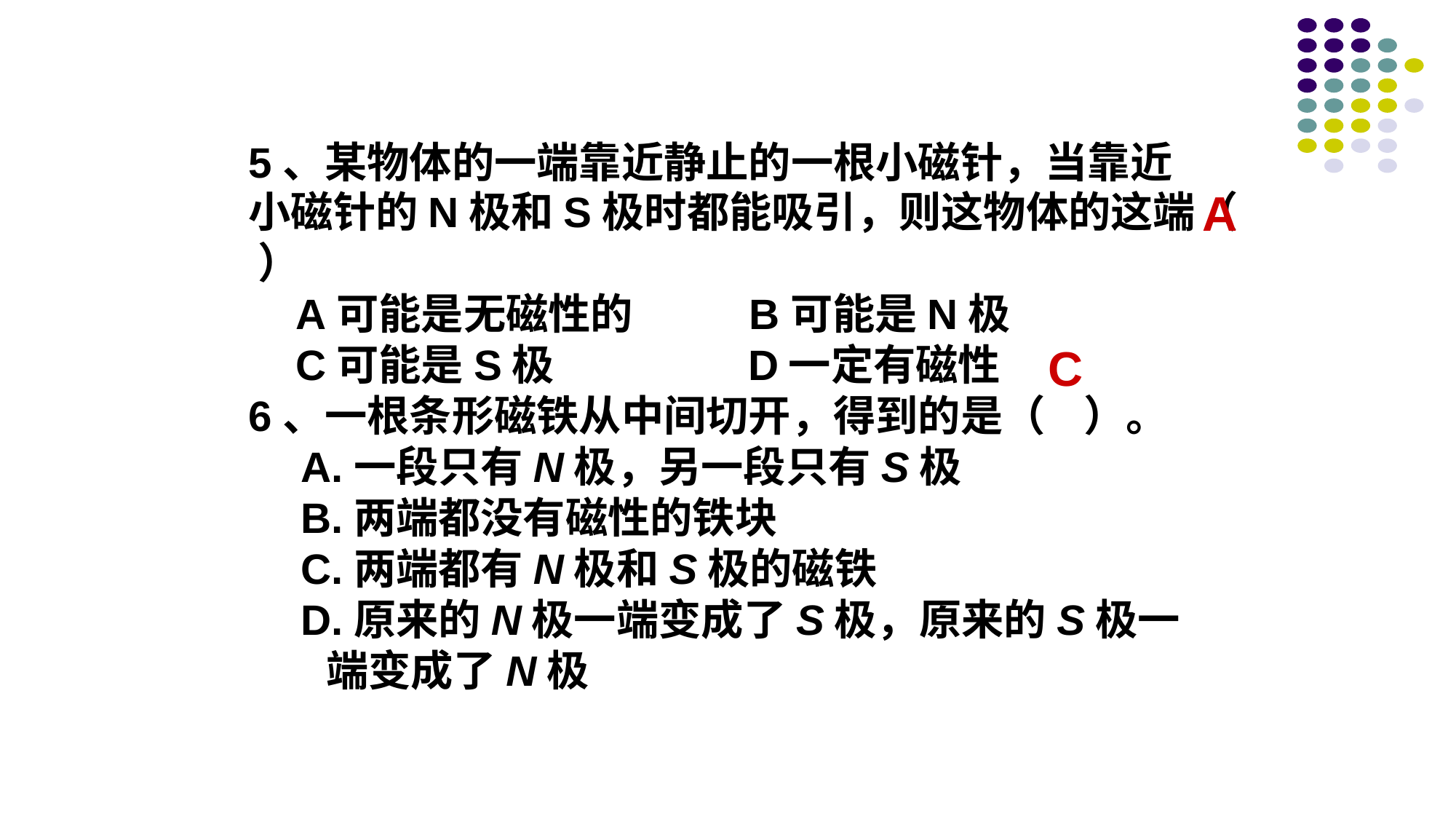

5、某物体的一端靠近静止的一根小磁针，当靠近
小磁针的N极和S极时都能吸引，则这物体的这端（    ）
    A可能是无磁性的           B可能是N极
    C可能是S极                   D一定有磁性
6、一根条形磁铁从中间切开，得到的是（    ）。
　A.一段只有N极，另一段只有S极
　B.两端都没有磁性的铁块
　C.两端都有N极和S极的磁铁
　D.原来的N极一端变成了S极，原来的S极一
       端变成了N极

A
C